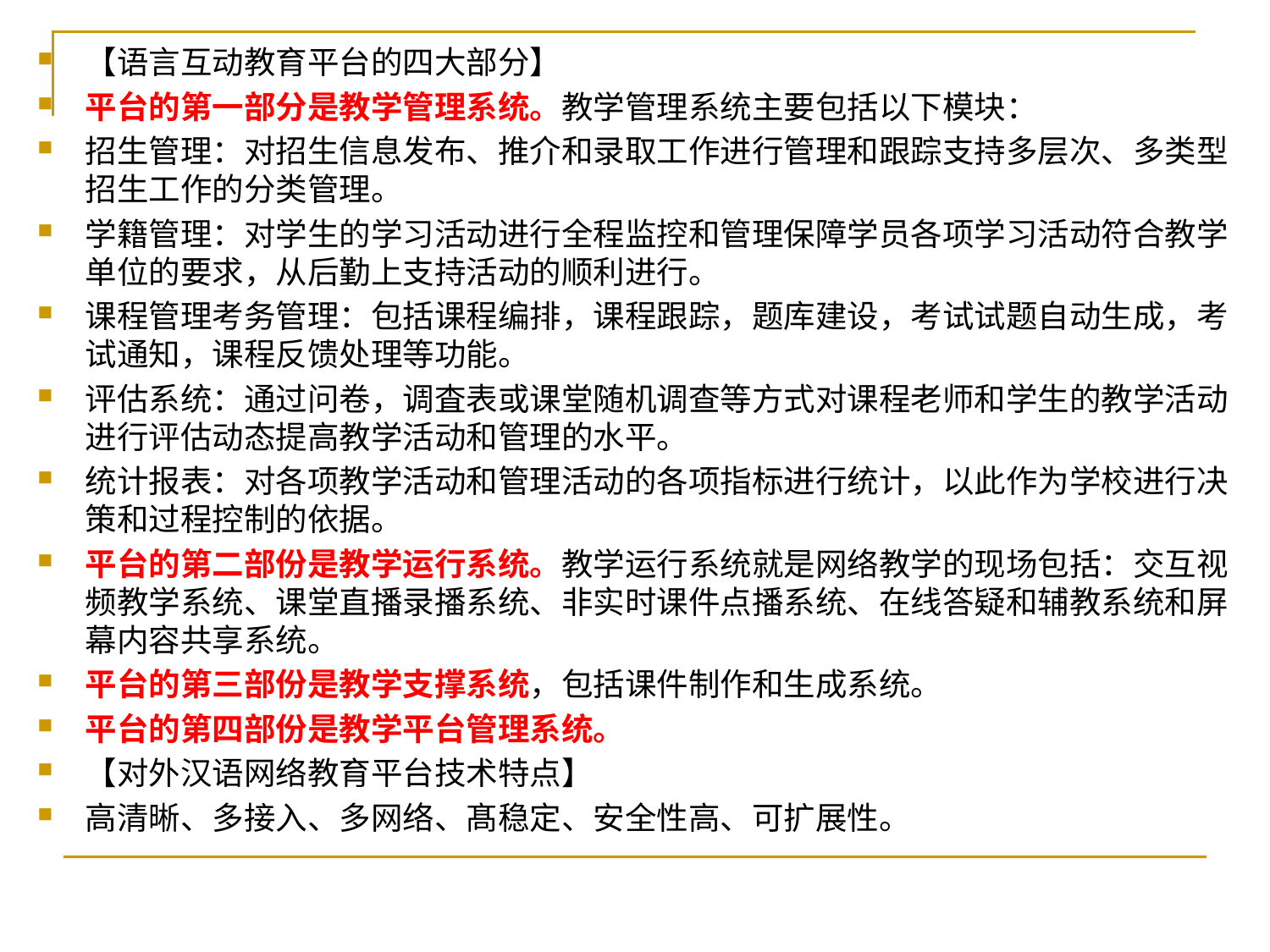

【语言互动教育平台的四大部分】
平台的第一部分是教学管理系统。教学管理系统主要包括以下模块：
招生管理：对招生信息发布、推介和录取工作进行管理和跟踪支持多层次、多类型招生工作的分类管理。
学籍管理：对学生的学习活动进行全程监控和管理保障学员各项学习活动符合教学单位的要求，从后勤上支持活动的顺利进行。
课程管理考务管理：包括课程编排，课程跟踪，题库建设，考试试题自动生成，考试通知，课程反馈处理等功能。
评估系统：通过问卷，调査表或课堂随机调查等方式对课程老师和学生的教学活动进行评估动态提高教学活动和管理的水平。
统计报表：对各项教学活动和管理活动的各项指标进行统计，以此作为学校进行决策和过程控制的依据。
平台的第二部份是教学运行系统。教学运行系统就是网络教学的现场包括：交互视频教学系统、课堂直播录播系统、非实时课件点播系统、在线答疑和辅教系统和屏幕内容共享系统。
平台的第三部份是教学支撑系统，包括课件制作和生成系统。
平台的第四部份是教学平台管理系统。
【对外汉语网络教育平台技术特点】
高清晰、多接入、多网络、髙稳定、安全性高、可扩展性。